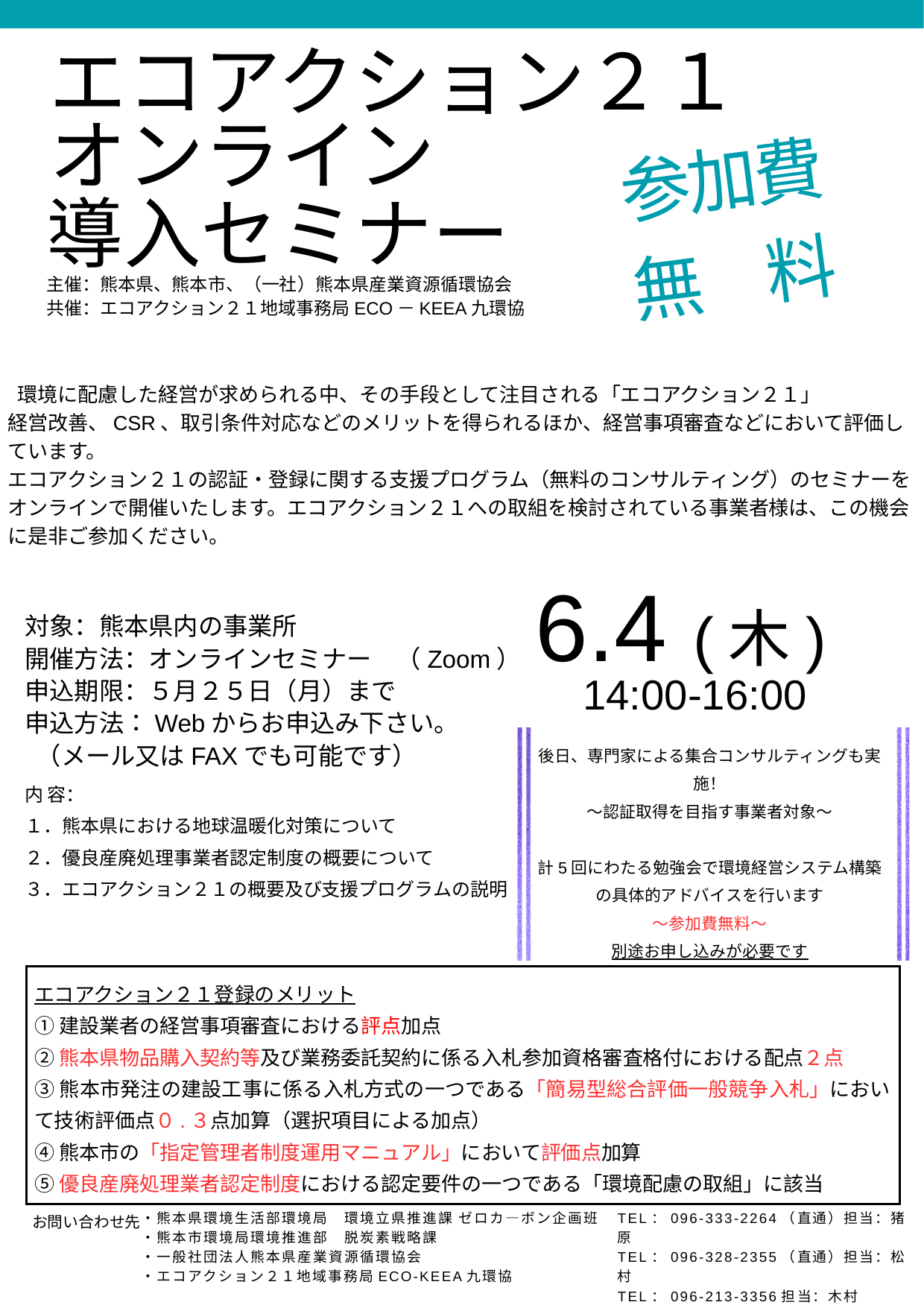

エコアクション２１
オンライン
参加費
無　料

導入セミナー
主催：熊本県、熊本市、（一社）熊本県産業資源循環協会
共催：エコアクション２１地域事務局ECO－KEEA九環協
 環境に配慮した経営が求められる中、その手段として注目される「エコアクション２１」
経営改善、CSR、取引条件対応などのメリットを得られるほか、経営事項審査などにおいて評価しています。
エコアクション２１の認証・登録に関する支援プログラム（無料のコンサルティング）のセミナーをオンラインで開催いたします。エコアクション２１への取組を検討されている事業者様は、この機会に是非ご参加ください。

6.4 (木)

対象：熊本県内の事業所
開催方法：オンラインセミナー　（Zoom）
申込期限：５月２５日（月）まで
申込方法：Webからお申込み下さい。
 （メール又はFAXでも可能です）

14:00-16:00

後日、専門家による集合コンサルティングも実施！
～認証取得を目指す事業者対象～

計5回にわたる勉強会で環境経営システム構築の具体的アドバイスを行います
～参加費無料～
別途お申し込みが必要です

内 容：
１．熊本県における地球温暖化対策について
２．優良産廃処理事業者認定制度の概要について
３．エコアクション２１の概要及び支援プログラムの説明

エコアクション２１登録のメリット
①建設業者の経営事項審査における評点加点
②熊本県物品購入契約等及び業務委託契約に係る入札参加資格審査格付における配点２点
③熊本市発注の建設工事に係る入札方式の一つである「簡易型総合評価一般競争入札」において技術評価点０.３点加算（選択項目による加点）
④熊本市の「指定管理者制度運用マニュアル」において評価点加算
⑤優良産廃処理業者認定制度における認定要件の一つである「環境配慮の取組」に該当

・熊本県環境生活部環境局　環境立県推進課 ゼロカ―ボン企画班
・熊本市環境局環境推進部　脱炭素戦略課
・一般社団法人熊本県産業資源循環協会
・エコアクション２１地域事務局ECO-KEEA九環協
TEL：096-333-2264（直通）担当：猪原
TEL：096-328-2355（直通）担当：松村
TEL：096-213-3356担当：木村
TEL：092-662-0413担当：久保田
 お問い合わせ先